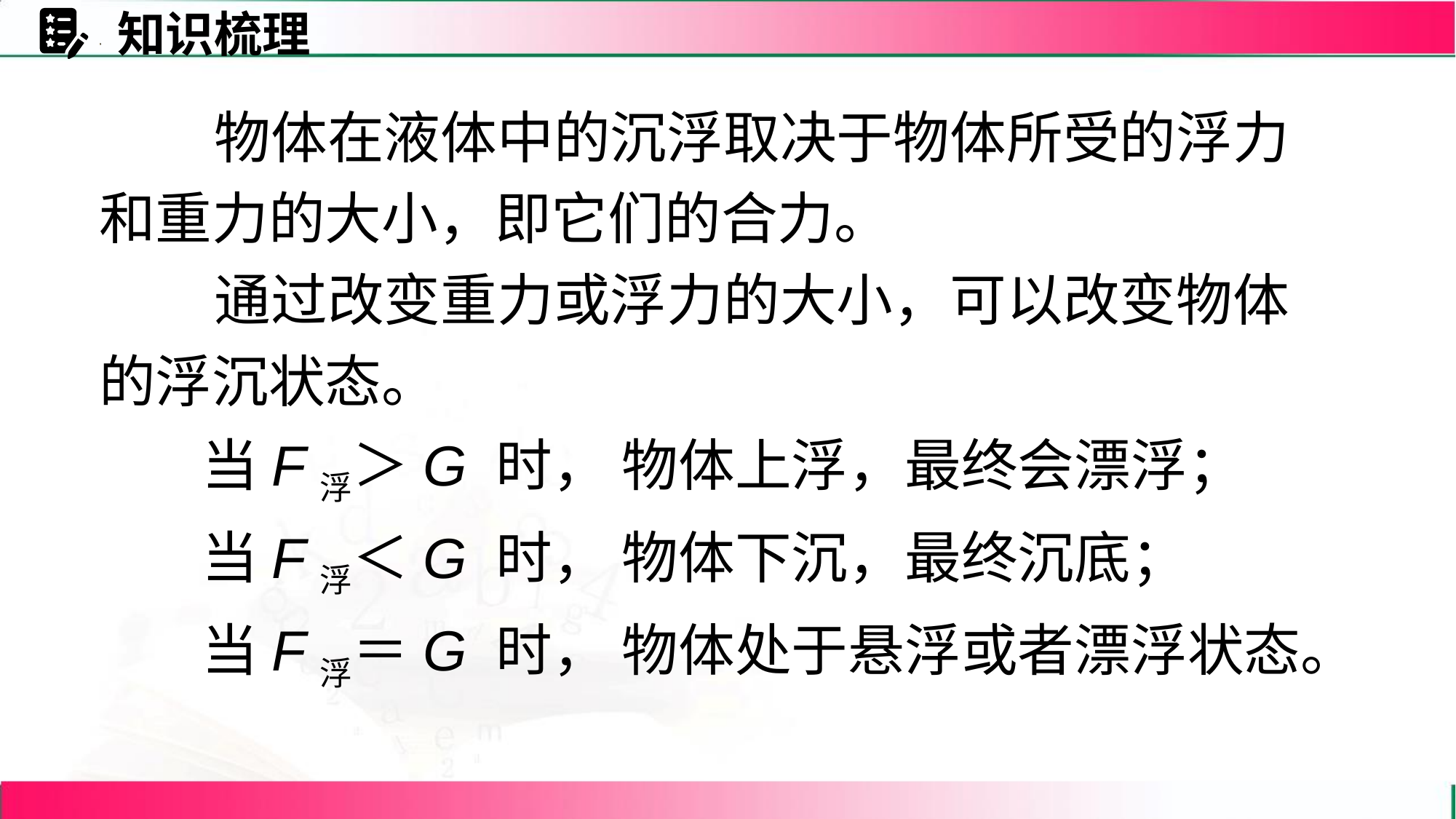

知识梳理

        物体在液体中的沉浮取决于物体所受的浮力和重力的大小，即它们的合力。
        通过改变重力或浮力的大小，可以改变物体的浮沉状态。
       当F浮＞G 时， 物体上浮，最终会漂浮；
       当F浮＜G 时， 物体下沉，最终沉底；
       当F浮＝G 时， 物体处于悬浮或者漂浮状态。